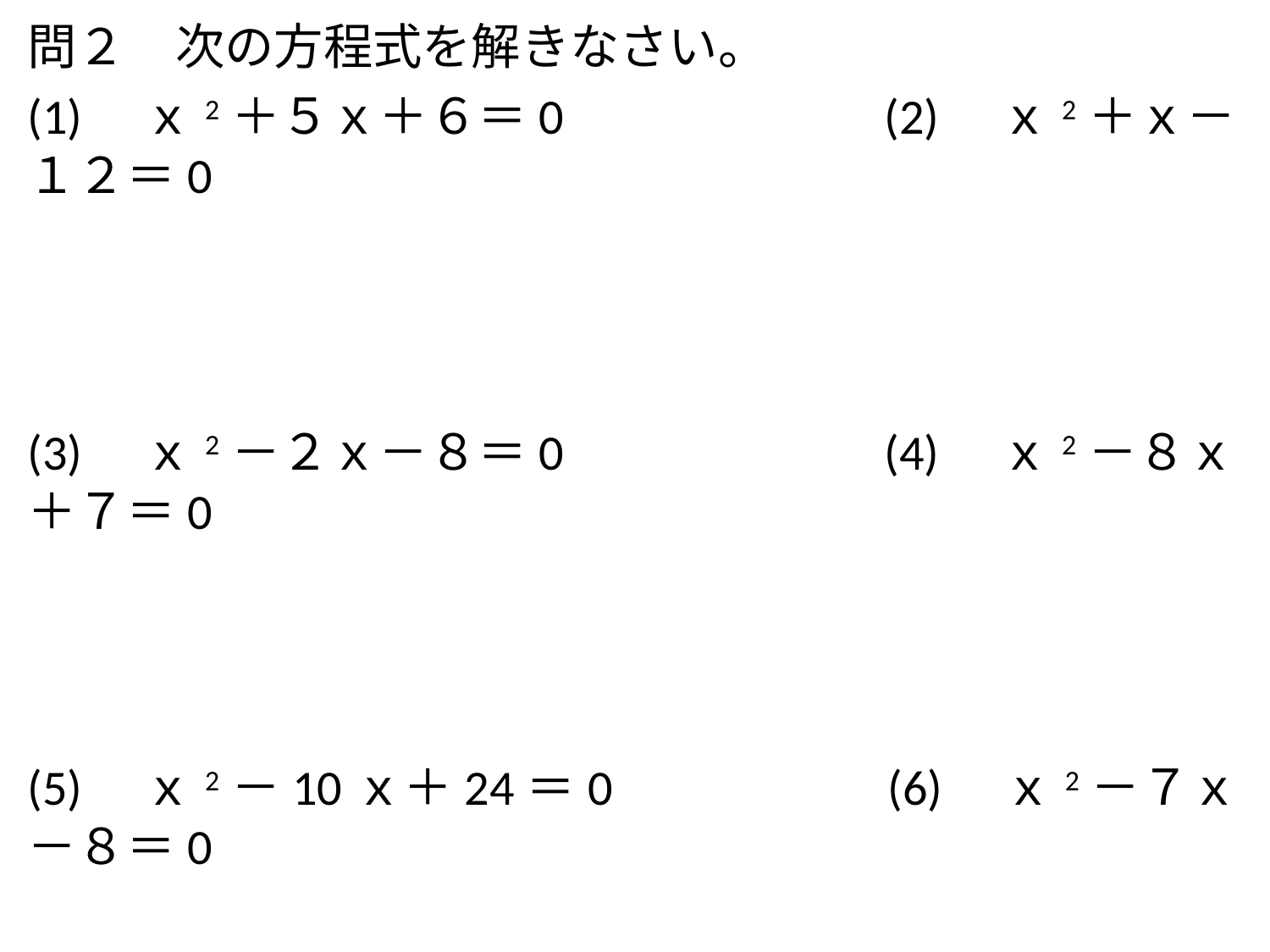

問２　次の方程式を解きなさい。
(1)　ｘ2＋５ｘ＋６＝0　　                  (2)　ｘ2＋ｘ－１２＝0

(3)　ｘ2－２ｘ－８＝0　                  　(4)　ｘ2－８ｘ＋７＝0

(5)　ｘ2－10ｘ＋24＝0                  　(6)　ｘ2－７ｘ－８＝0